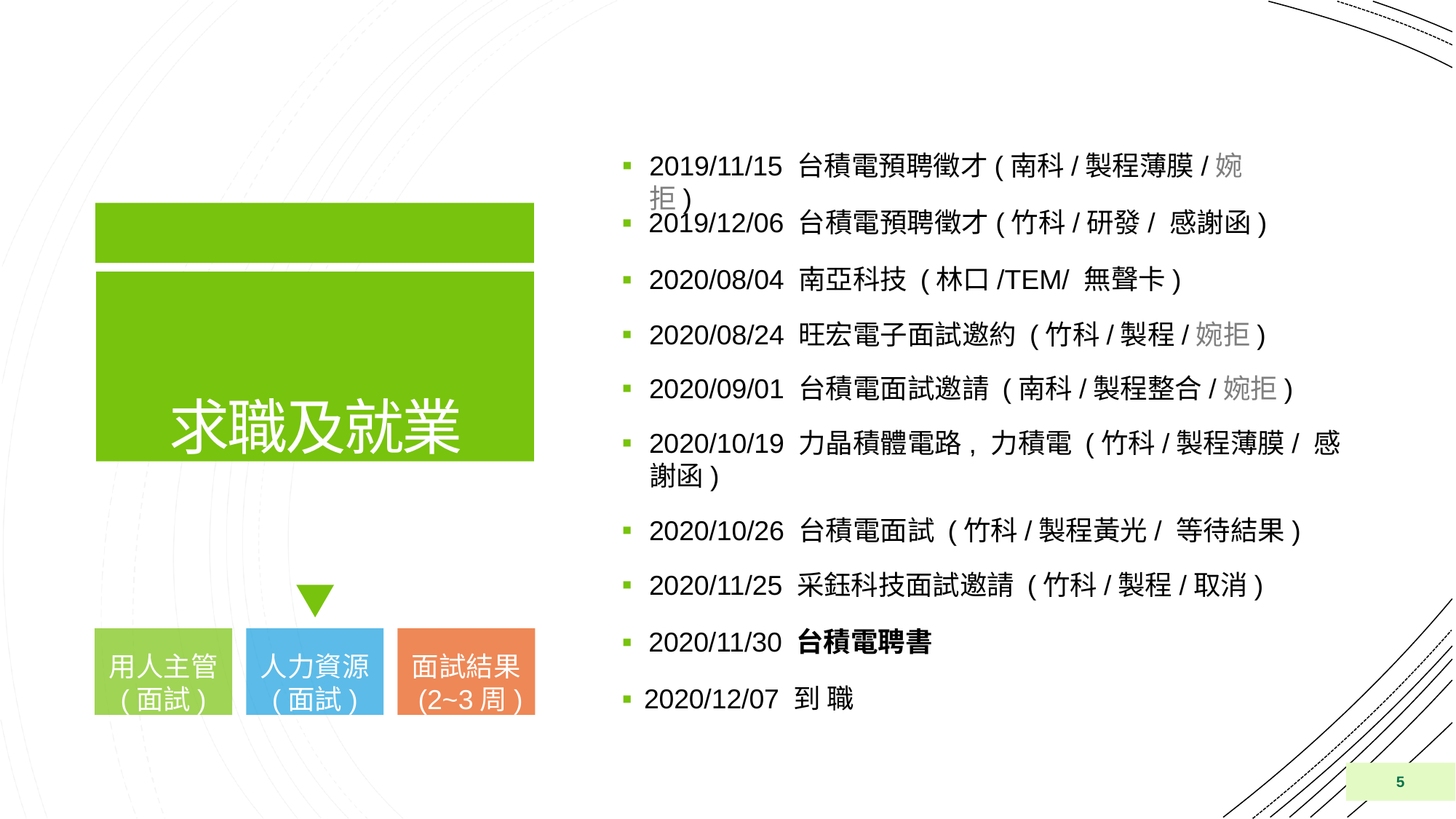

# 2019/11/15 台積電預聘徵才(南科/製程薄膜/婉拒)

▪ 2019/12/06 台積電預聘徵才(竹科/研發/ 感謝函)
▪ 2020/08/04 南亞科技 (林口/TEM/ 無聲卡)
2020/08/24 旺宏電子面試邀約 (竹科/製程/婉拒)
2020/09/01 台積電面試邀請 (南科/製程整合/婉拒)
2020/10/19 力晶積體電路, 力積電 (竹科/製程薄膜/ 感謝函)
2020/10/26 台積電面試 (竹科/製程黃光/ 等待結果)
2020/11/25 采鈺科技面試邀請 (竹科/製程/取消)
▪ 2020/11/30 台積電聘書
▪ 2020/12/07 到 職

求職及就業

用人主管
(面試)
人力資源
(面試)
面試結果
(2~3周)

5